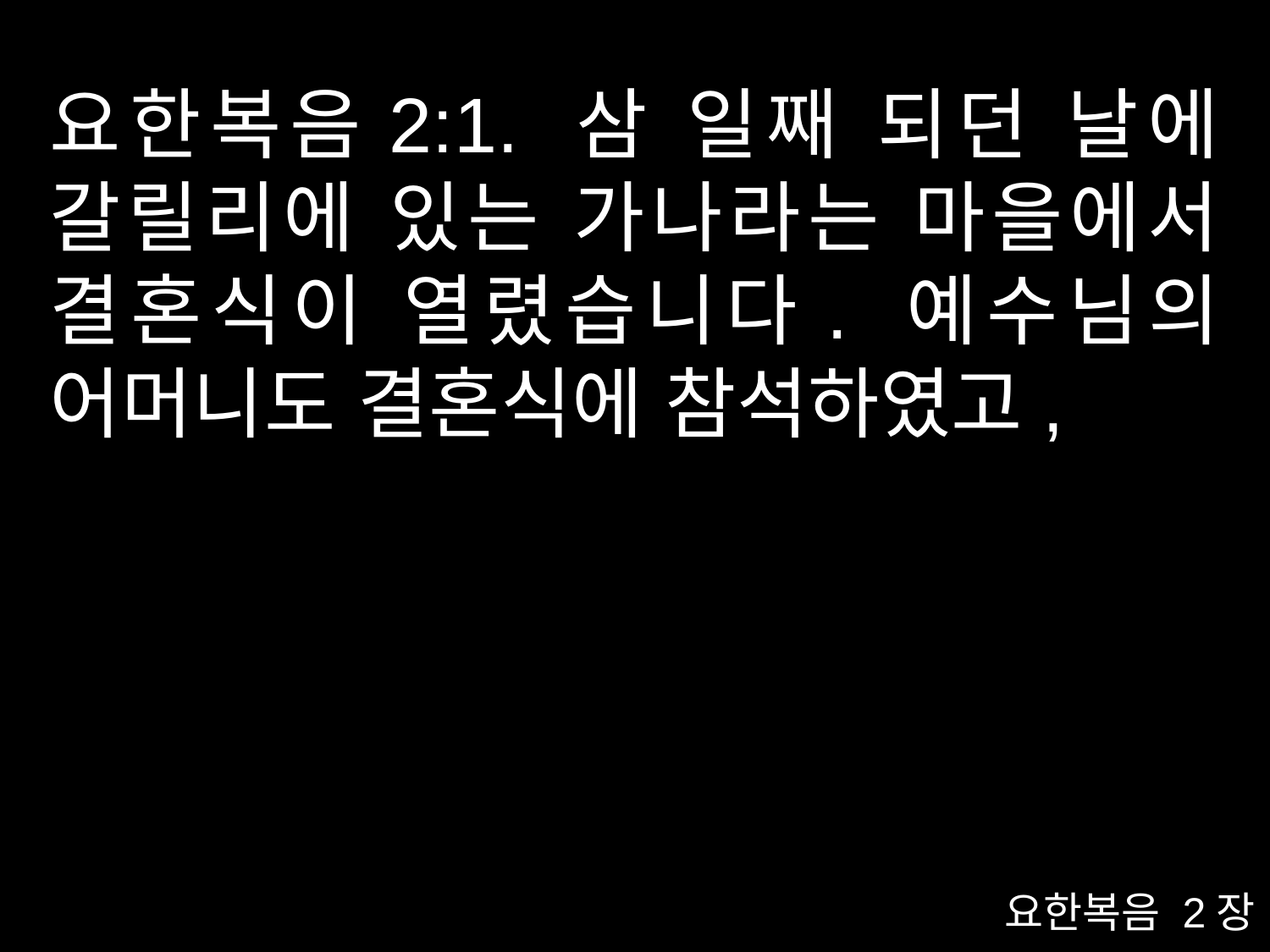

# 요한복음2:1. 삼 일째 되던 날에 갈릴리에 있는 가나라는 마을에서 결혼식이 열렸습니다. 예수님의 어머니도 결혼식에 참석하였고,
요한복음 2장